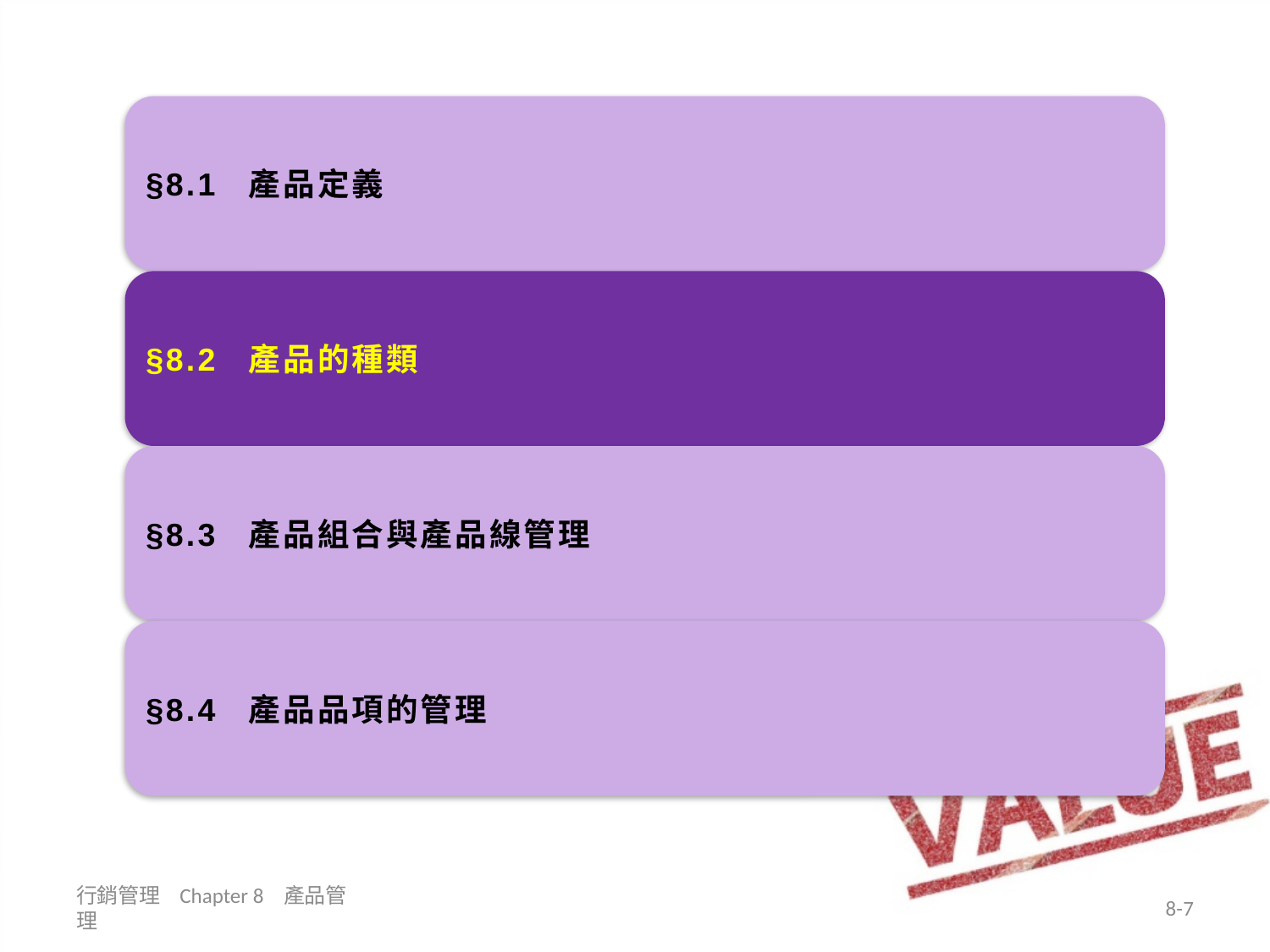

§8.1  產品定義
§8.2  產品的種類
§8.3  產品組合與產品線管理
§8.4  產品品項的管理
行銷管理   Chapter 8   產品管理
8-7